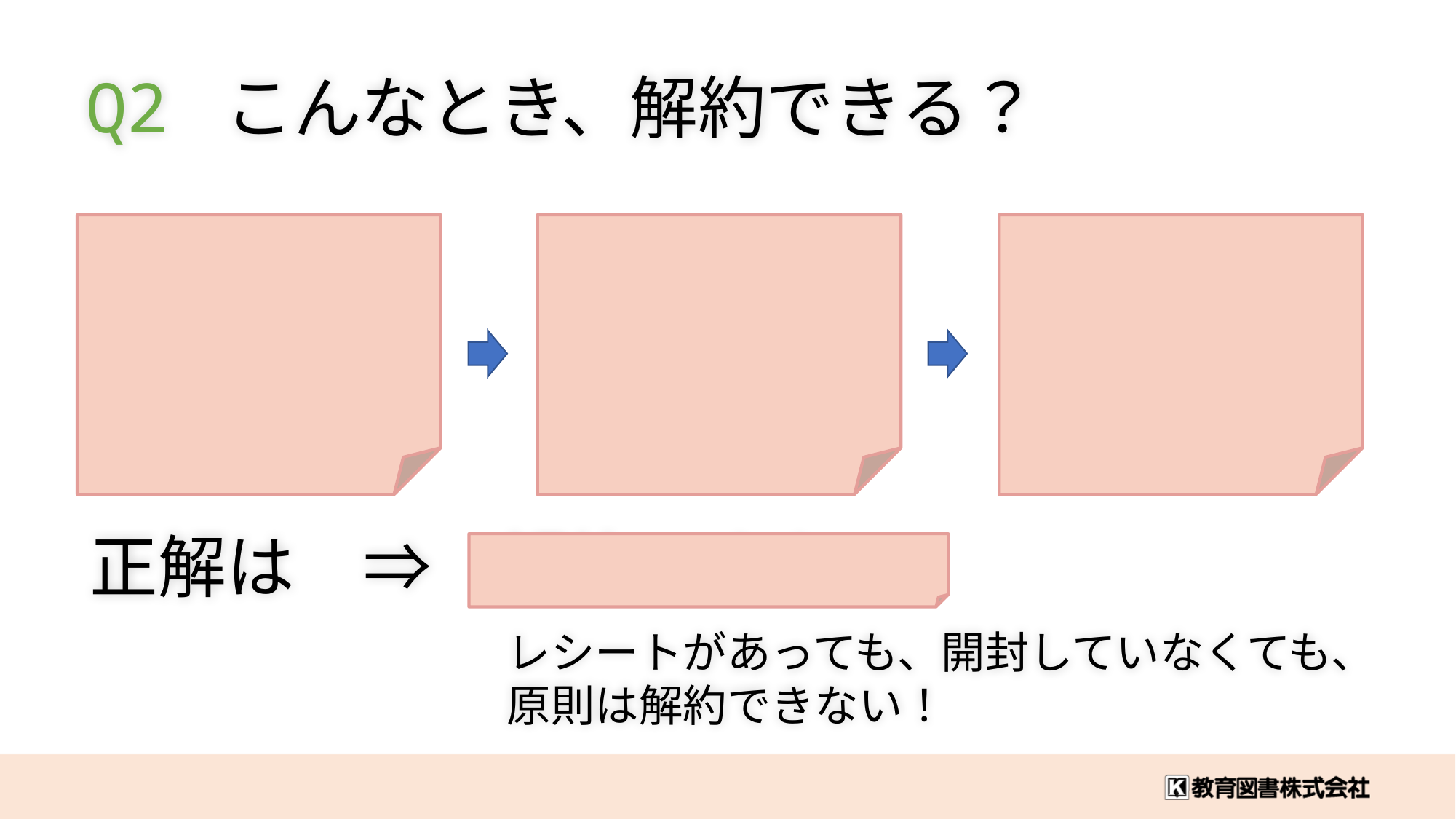

Q2 こんなとき、解約できる？

大好きな子にプレゼントを買いました。
プレゼントを
渡す前に
突然の別れ…
解約（返品）
したい！

正解は　⇒　解約できない。

レシートがあっても、開封していなくても、原則は解約できない！